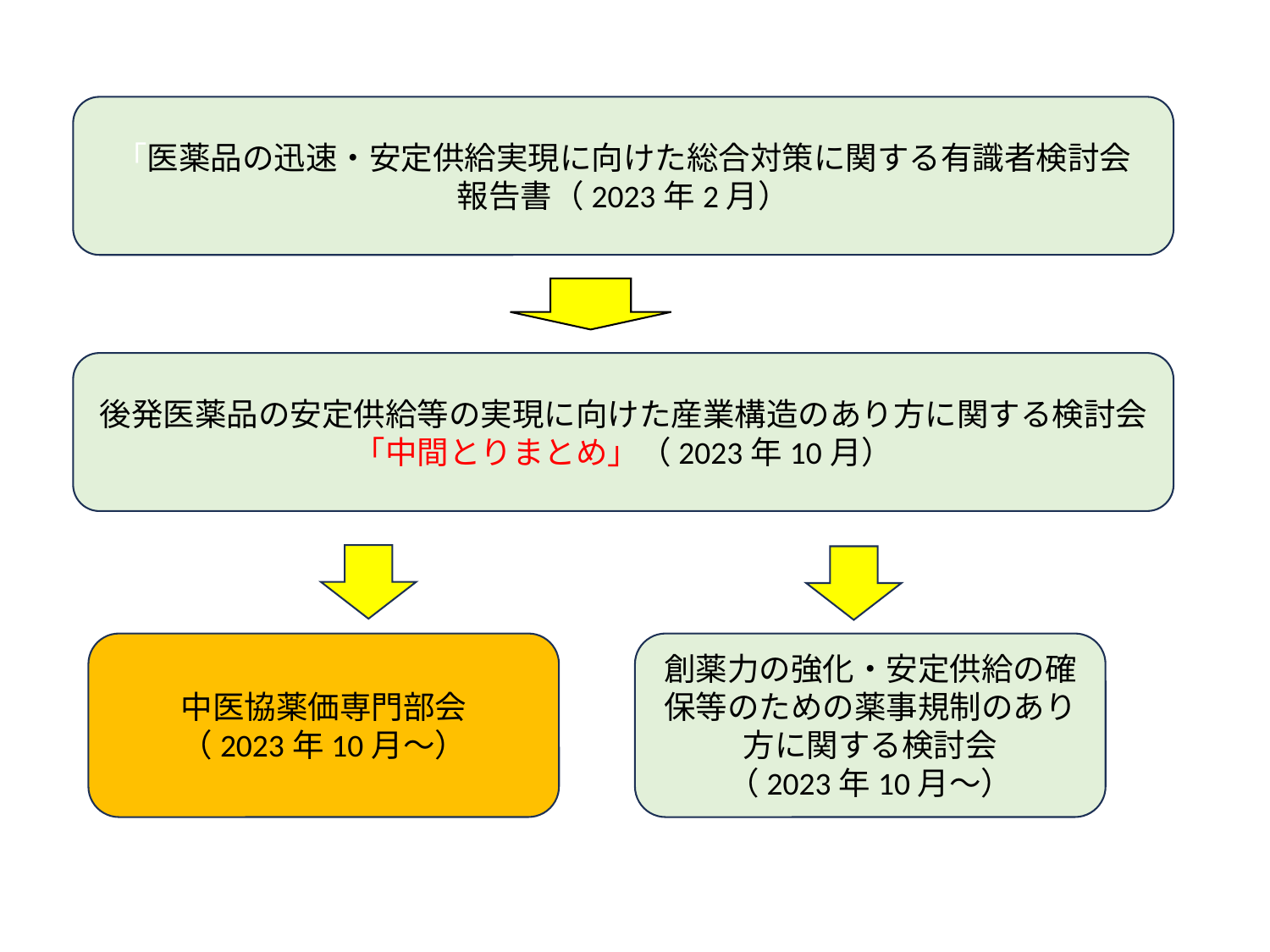

「医薬品の迅速・安定供給実現に向けた総合対策に関する有識者検討会
報告書（2023年2月）

後発医薬品の安定供給等の実現に向けた産業構造のあり方に関する検討会
「中間とりまとめ」（2023年10月）

中医協薬価専門部会
（2023年10月～）
創薬力の強化・安定供給の確保等のための薬事規制のあり方に関する検討会
（2023年10月～）